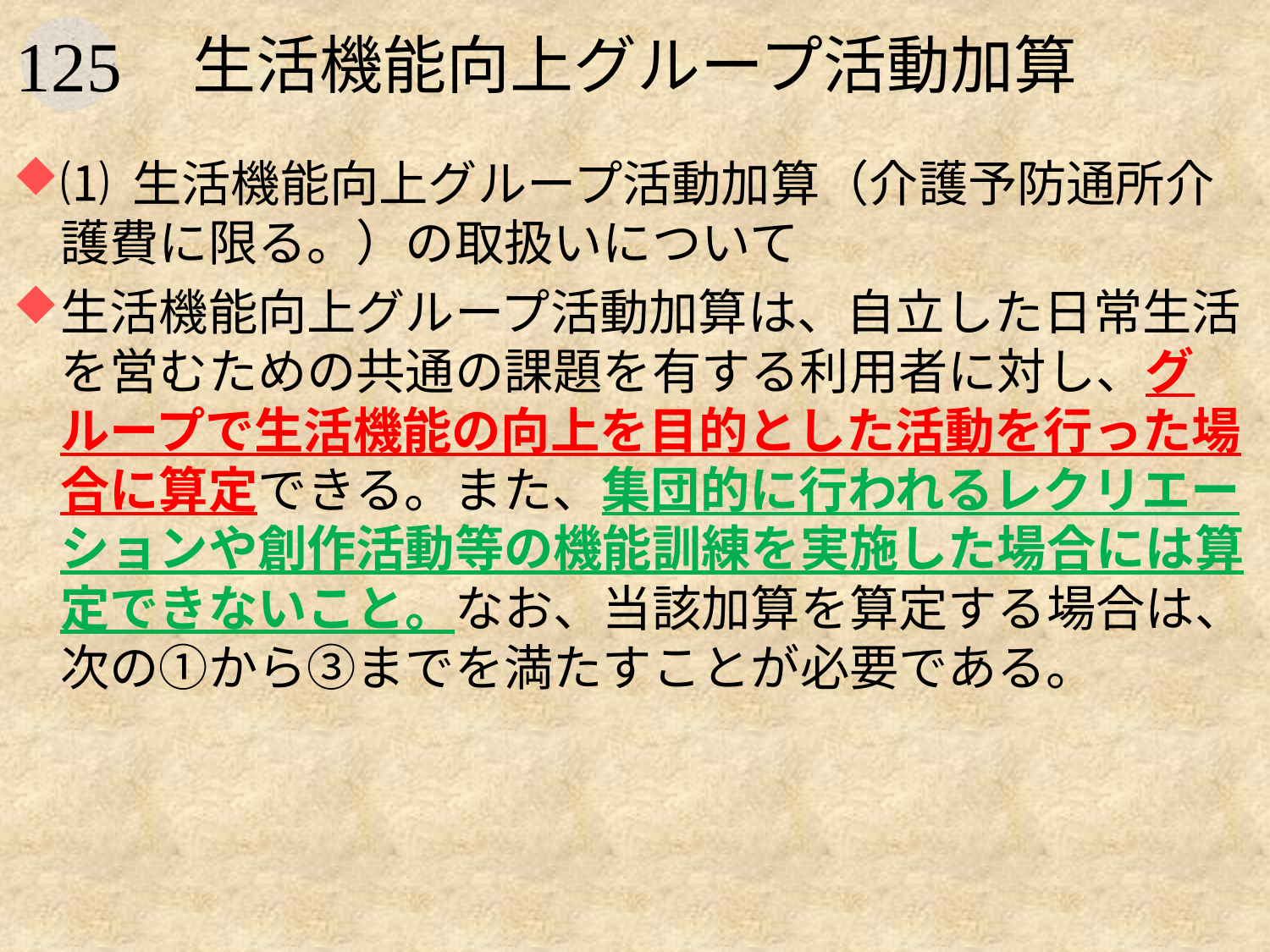

# 生活機能向上グループ活動加算
⑴ 生活機能向上グループ活動加算（介護予防通所介護費に限る。）の取扱いについて
生活機能向上グループ活動加算は、自立した日常生活を営むための共通の課題を有する利用者に対し、グループで生活機能の向上を目的とした活動を行った場合に算定できる。また、集団的に行われるレクリエーションや創作活動等の機能訓練を実施した場合には算定できないこと。なお、当該加算を算定する場合は、次の①から③までを満たすことが必要である。